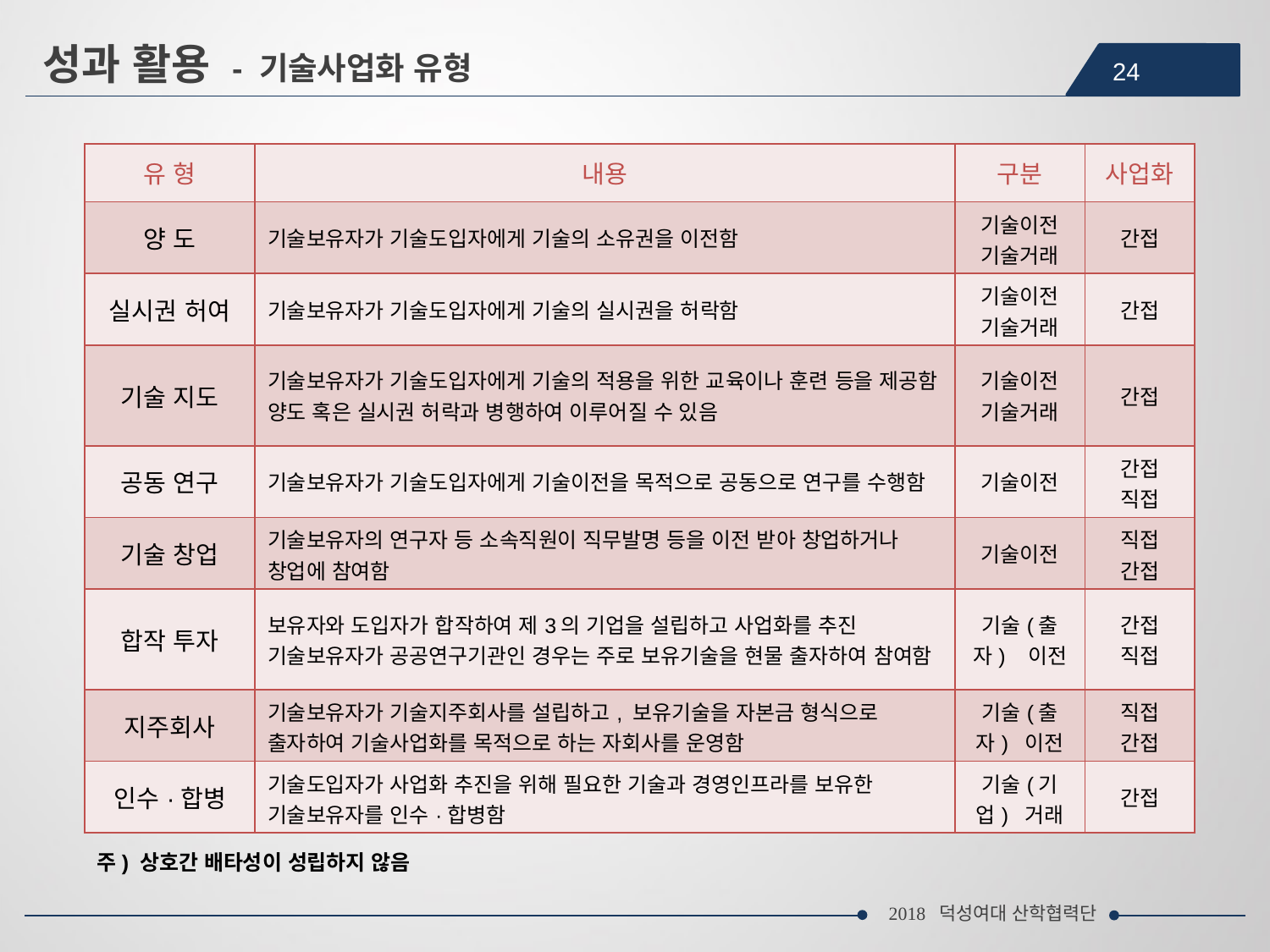

성과 활용 - 기술사업화 유형

24
| 유 형 | 내용 | 구분 | 사업화 |
| --- | --- | --- | --- |
| 양 도 | 기술보유자가 기술도입자에게 기술의 소유권을 이전함 | 기술이전 기술거래 | 간접 |
| 실시권 허여 | 기술보유자가 기술도입자에게 기술의 실시권을 허락함 | 기술이전 기술거래 | 간접 |
| 기술 지도 | 기술보유자가 기술도입자에게 기술의 적용을 위한 교육이나 훈련 등을 제공함 양도 혹은 실시권 허락과 병행하여 이루어질 수 있음 | 기술이전 기술거래 | 간접 |
| 공동 연구 | 기술보유자가 기술도입자에게 기술이전을 목적으로 공동으로 연구를 수행함 | 기술이전 | 간접 직접 |
| 기술 창업 | 기술보유자의 연구자 등 소속직원이 직무발명 등을 이전 받아 창업하거나 창업에 참여함 | 기술이전 | 직접 간접 |
| 합작 투자 | 보유자와 도입자가 합작하여 제3의 기업을 설립하고 사업화를 추진 기술보유자가 공공연구기관인 경우는 주로 보유기술을 현물 출자하여 참여함 | 기술(출자) 이전 | 간접 직접 |
| 지주회사 | 기술보유자가 기술지주회사를 설립하고, 보유기술을 자본금 형식으로 출자하여 기술사업화를 목적으로 하는 자회사를 운영함 | 기술(출자) 이전 | 직접 간접 |
| 인수·합병 | 기술도입자가 사업화 추진을 위해 필요한 기술과 경영인프라를 보유한 기술보유자를 인수·합병함 | 기술(기업) 거래 | 간접 |
주) 상호간 배타성이 성립하지 않음